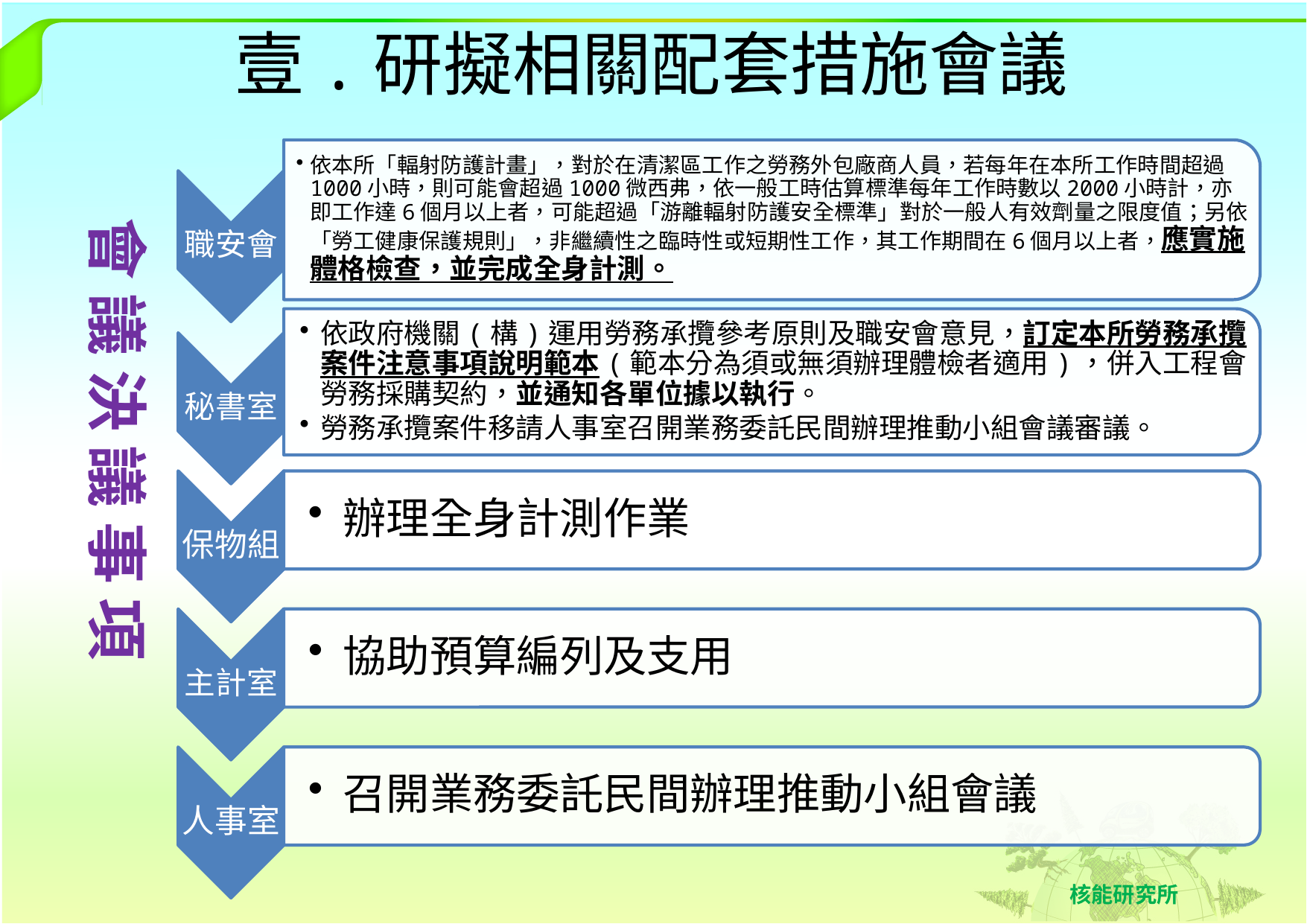

# 壹.研擬相關配套措施會議
職安會
依本所「輻射防護計畫」，對於在清潔區工作之勞務外包廠商人員，若每年在本所工作時間超過1000小時，則可能會超過1000微西弗，依一般工時估算標準每年工作時數以2000小時計，亦即工作達6個月以上者，可能超過「游離輻射防護安全標準」對於一般人有效劑量之限度值；另依「勞工健康保護規則」，非繼續性之臨時性或短期性工作，其工作期間在6個月以上者，應實施體格檢查，並完成全身計測。
秘書室
依政府機關(構)運用勞務承攬參考原則及職安會意見，訂定本所勞務承攬案件注意事項說明範本(範本分為須或無須辦理體檢者適用)，併入工程會勞務採購契約，並通知各單位據以執行。
勞務承攬案件移請人事室召開業務委託民間辦理推動小組會議審議。
保物組
辦理全身計測作業
主計室
協助預算編列及支用
人事室
召開業務委託民間辦理推動小組會議
會 議 決 議 事 項